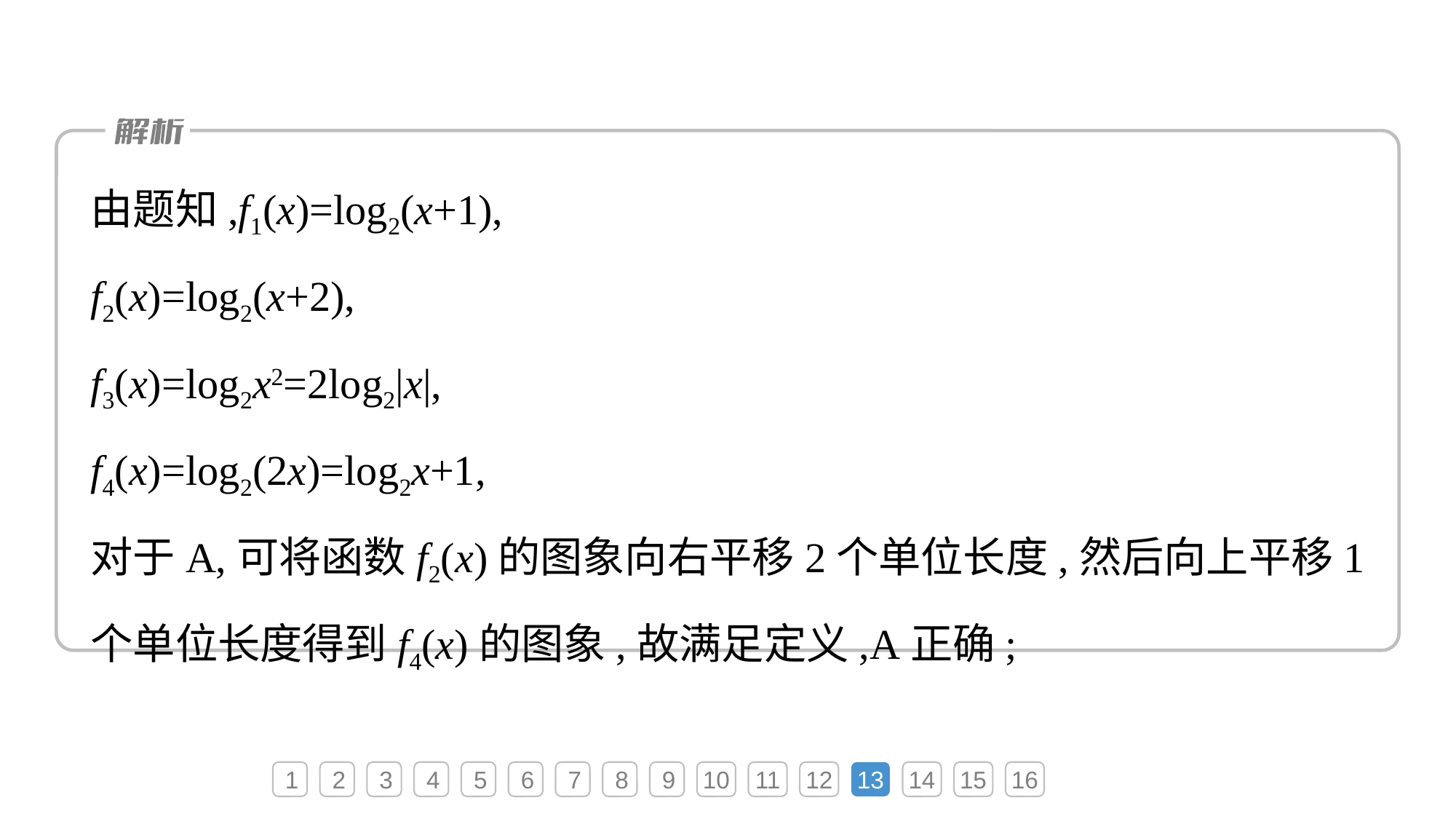

由题知,f1(x)=log2(x+1),
f2(x)=log2(x+2),
f3(x)=log2x2=2log2|x|,
f4(x)=log2(2x)=log2x+1,
对于A,可将函数f2(x)的图象向右平移2个单位长度,然后向上平移1个单位长度得到f4(x)的图象,故满足定义,A正确;
1
2
3
4
5
6
7
8
9
10
11
12
13
14
15
16